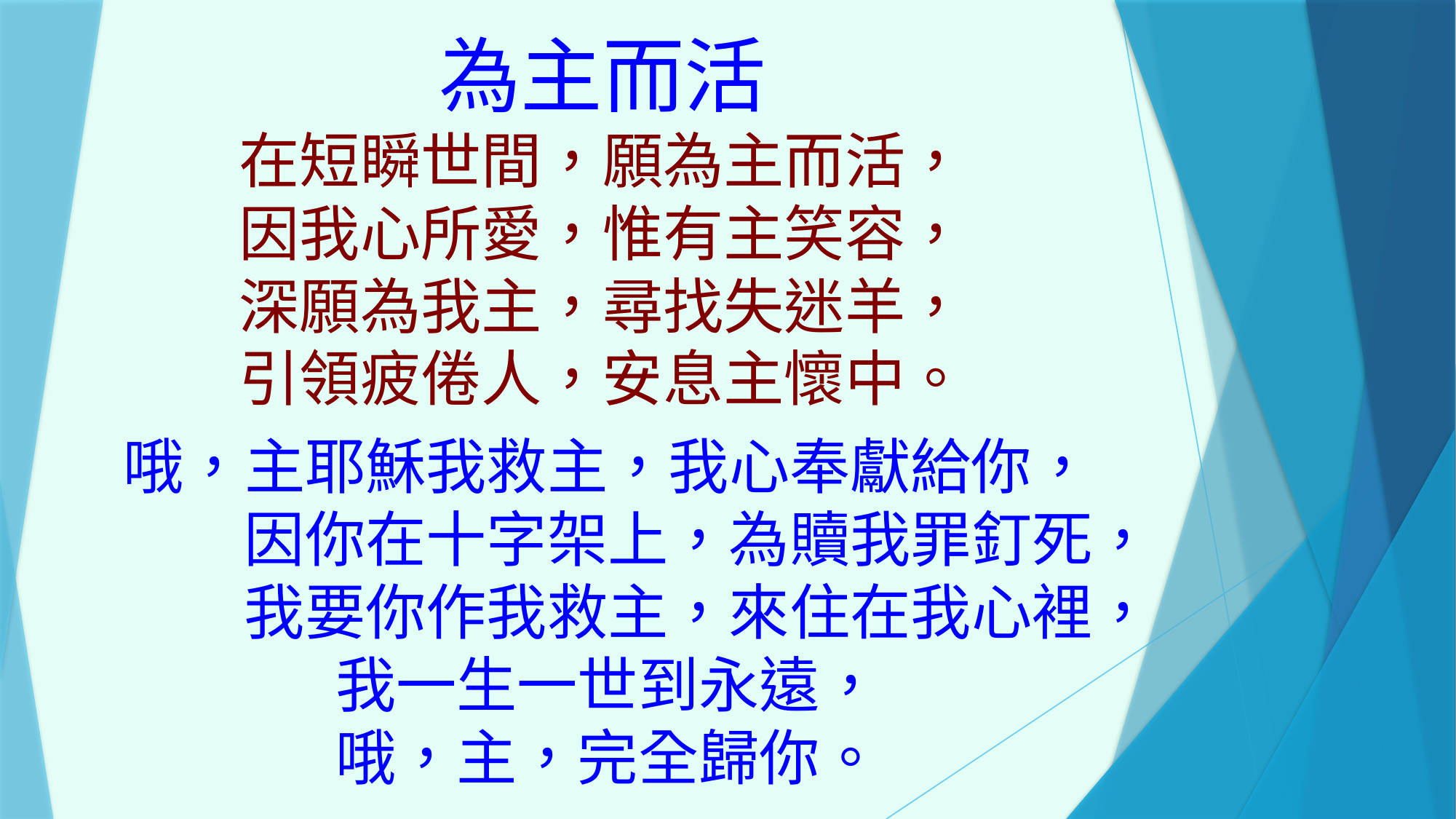

為主而活
在短瞬世間，願為主而活，
因我心所愛，惟有主笑容，
深願為我主，尋找失迷羊，
引領疲倦人，安息主懷中。
哦，主耶穌我救主，我心奉獻給你，
　　　因你在十字架上，為贖我罪釘死，
　　　我要你作我救主，來住在我心裡，
我一生一世到永遠，
哦，主，完全歸你。